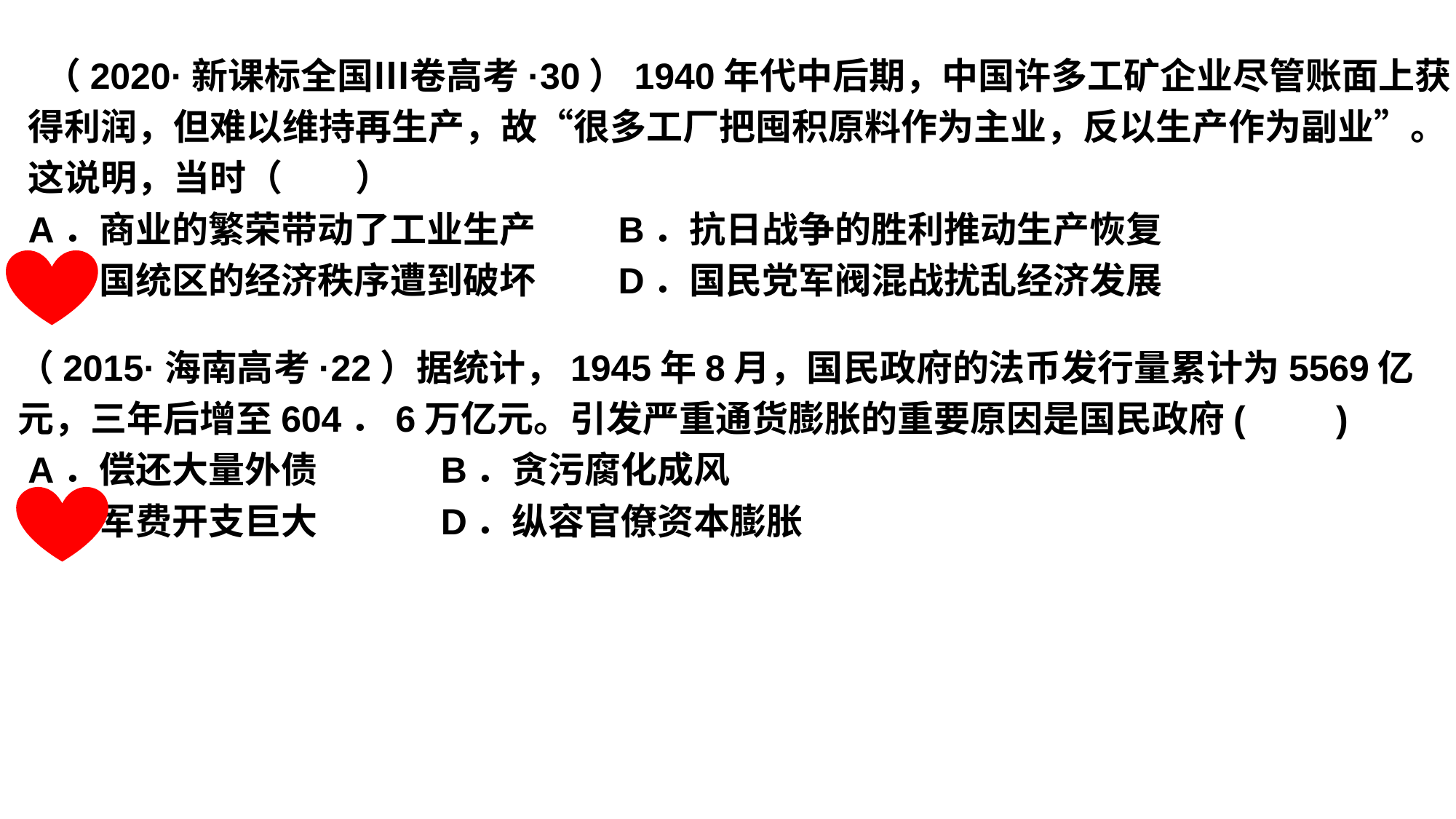

（2020·新课标全国Ⅲ卷高考·30）1940年代中后期，中国许多工矿企业尽管账面上获得利润，但难以维持再生产，故“很多工厂把囤积原料作为主业，反以生产作为副业”。这说明，当时（　　）
A．商业的繁荣带动了工业生产         B．抗日战争的胜利推动生产恢复
C．国统区的经济秩序遭到破坏         D．国民党军阀混战扰乱经济发展

（2015·海南高考·22）据统计，1945年8月，国民政府的法币发行量累计为5569亿元，三年后增至604．6万亿元。引发严重通货膨胀的重要原因是国民政府(　　)
 A．偿还大量外债              B．贪污腐化成风
 C．军费开支巨大              D．纵容官僚资本膨胀